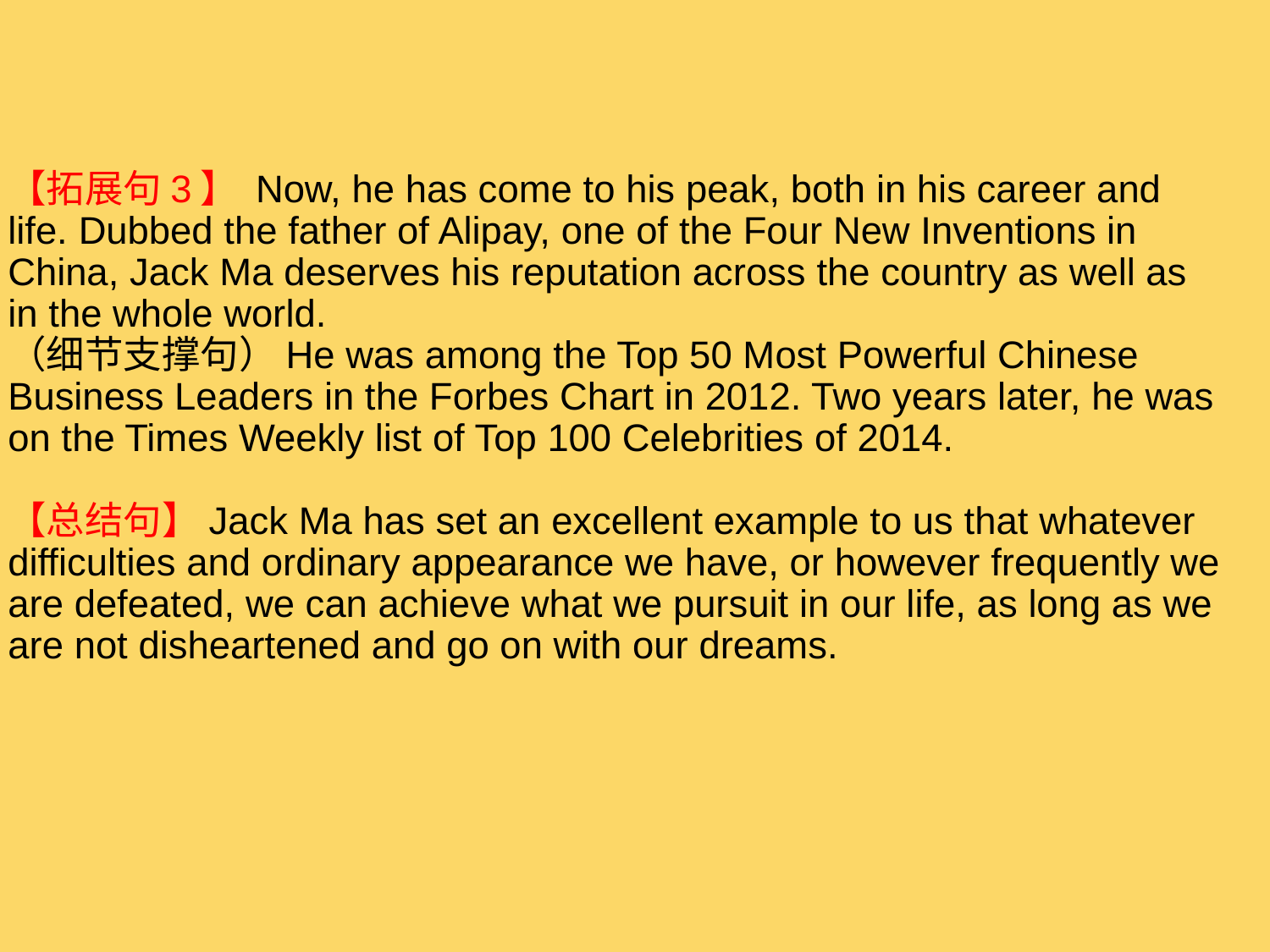

【拓展句3】 Now, he has come to his peak, both in his career and life. Dubbed the father of Alipay, one of the Four New Inventions in China, Jack Ma deserves his reputation across the country as well as in the whole world.
（细节支撑句）He was among the Top 50 Most Powerful Chinese Business Leaders in the Forbes Chart in 2012. Two years later, he was on the Times Weekly list of Top 100 Celebrities of 2014.
【总结句】Jack Ma has set an excellent example to us that whatever difficulties and ordinary appearance we have, or however frequently we are defeated, we can achieve what we pursuit in our life, as long as we are not disheartened and go on with our dreams.